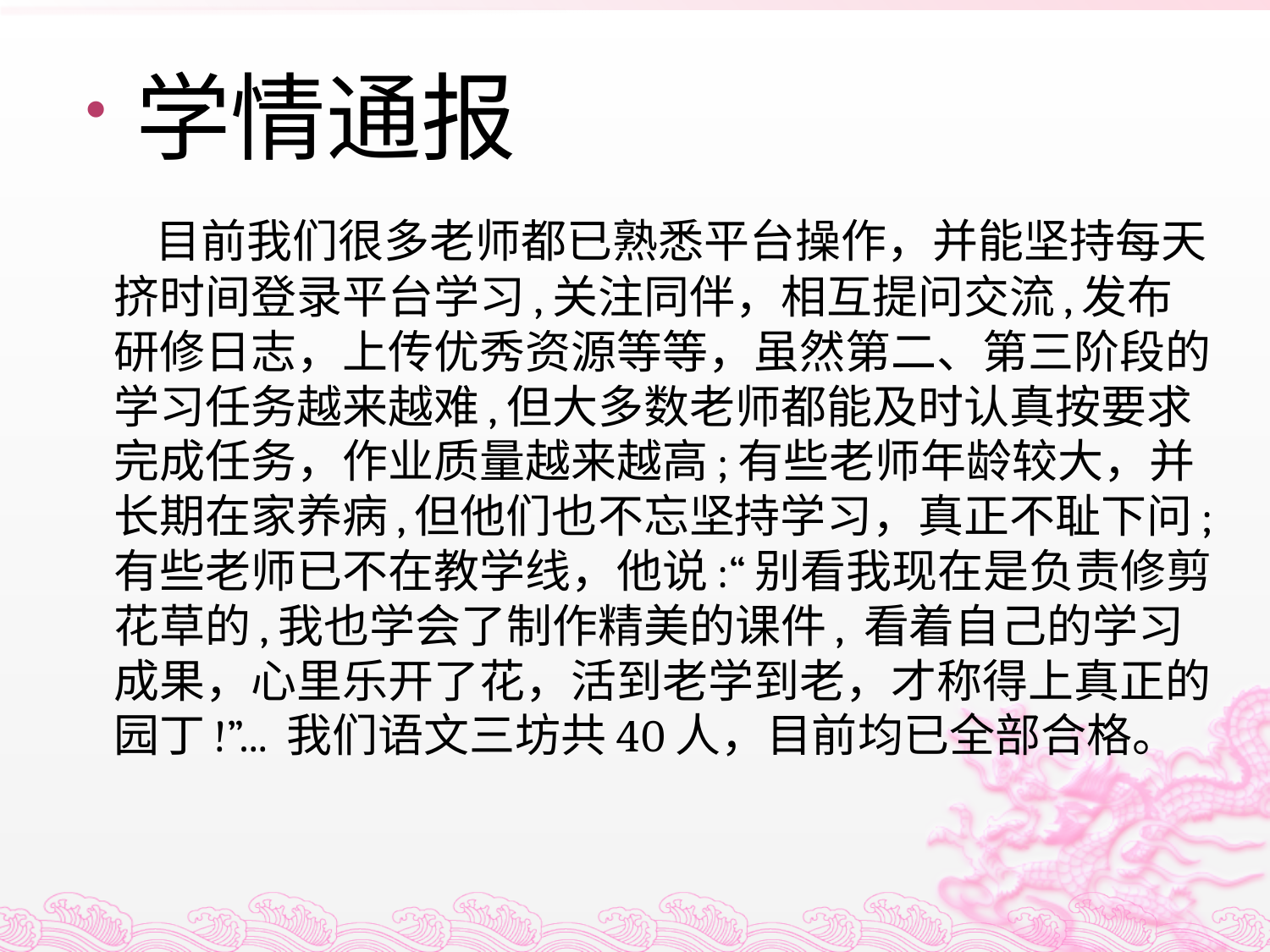

学情通报
       目前我们很多老师都已熟悉平台操作，并能坚持每天挤时间登录平台学习,关注同伴，相互提问交流,发布研修日志，上传优秀资源等等，虽然第二、第三阶段的学习任务越来越难,但大多数老师都能及时认真按要求完成任务，作业质量越来越高;有些老师年龄较大，并长期在家养病,但他们也不忘坚持学习，真正不耻下问;有些老师已不在教学线，他说:“别看我现在是负责修剪花草的,我也学会了制作精美的课件, 看着自己的学习成果，心里乐开了花，活到老学到老，才称得上真正的园丁!”... 我们语文三坊共40人，目前均已全部合格。